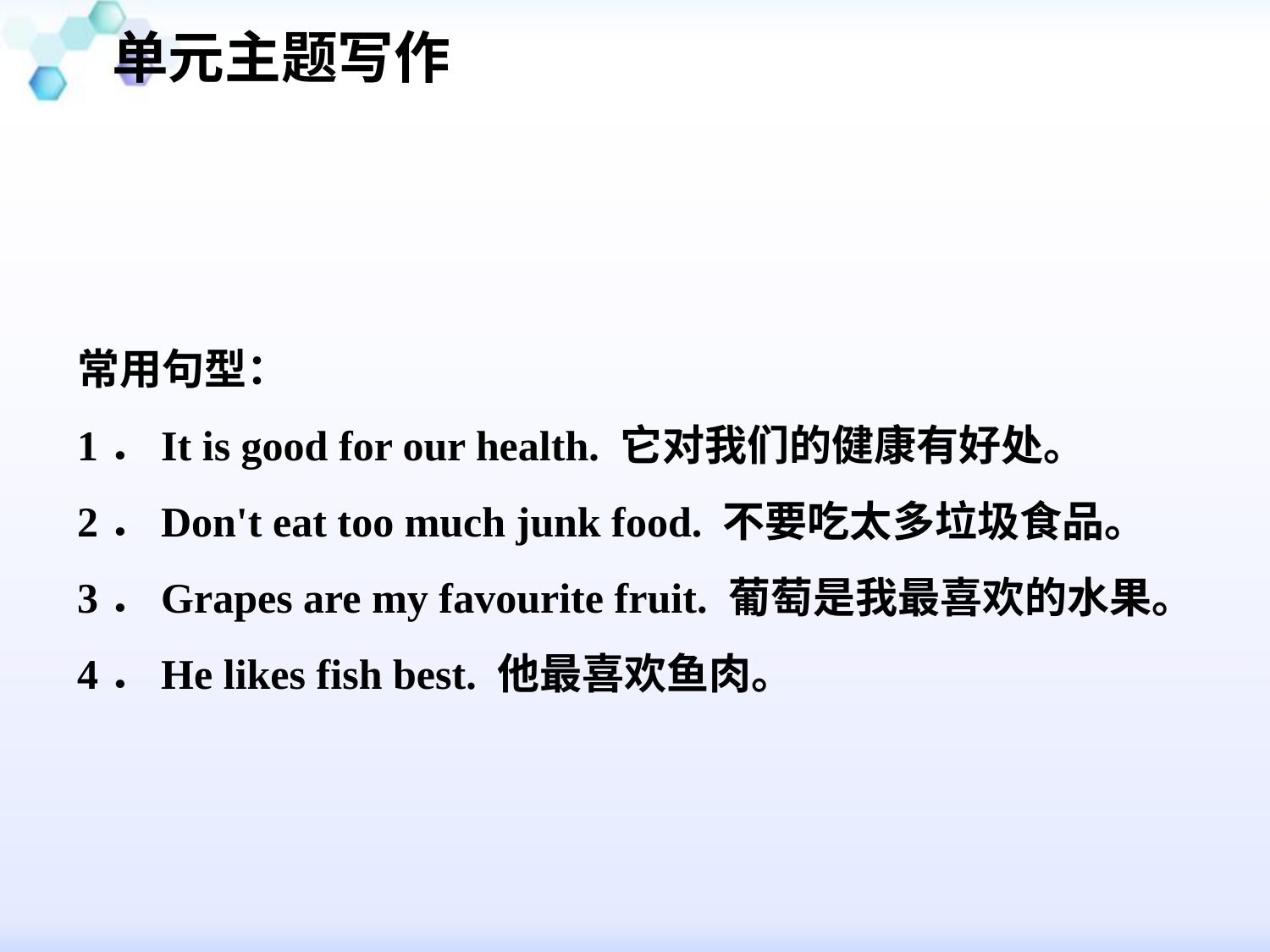

单元主题写作
#
常用句型：
1．It is good for our health. 它对我们的健康有好处。
2．Don't eat too much junk food. 不要吃太多垃圾食品。
3．Grapes are my favourite fruit. 葡萄是我最喜欢的水果。
4．He likes fish best. 他最喜欢鱼肉。